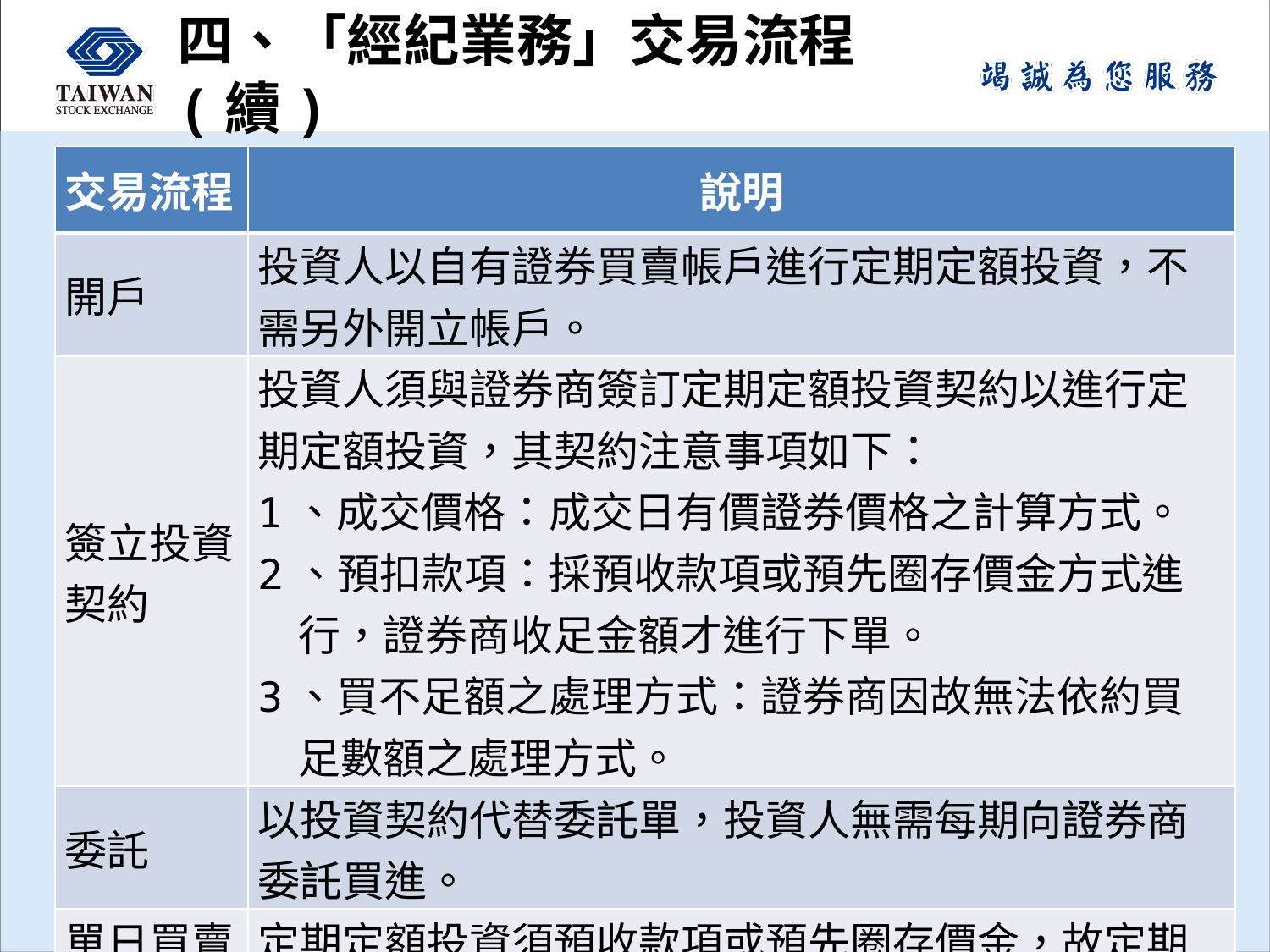

# 四、「經紀業務」交易流程(續)
| 交易流程 | 說明 |
| --- | --- |
| 開戶 | 投資人以自有證券買賣帳戶進行定期定額投資，不需另外開立帳戶。 |
| 簽立投資契約 | 投資人須與證券商簽訂定期定額投資契約以進行定期定額投資，其契約注意事項如下： 1、成交價格：成交日有價證券價格之計算方式。 2、預扣款項：採預收款項或預先圈存價金方式進 行，證券商收足金額才進行下單。 3、買不足額之處理方式：證券商因故無法依約買 足數額之處理方式。 |
| 委託 | 以投資契約代替委託單，投資人無需每期向證券商委託買進。 |
| 單日買賣額度 | 定期定額投資須預收款項或預先圈存價金，故定期定額買進金額不列入投資人單日買賣額度計算。 |